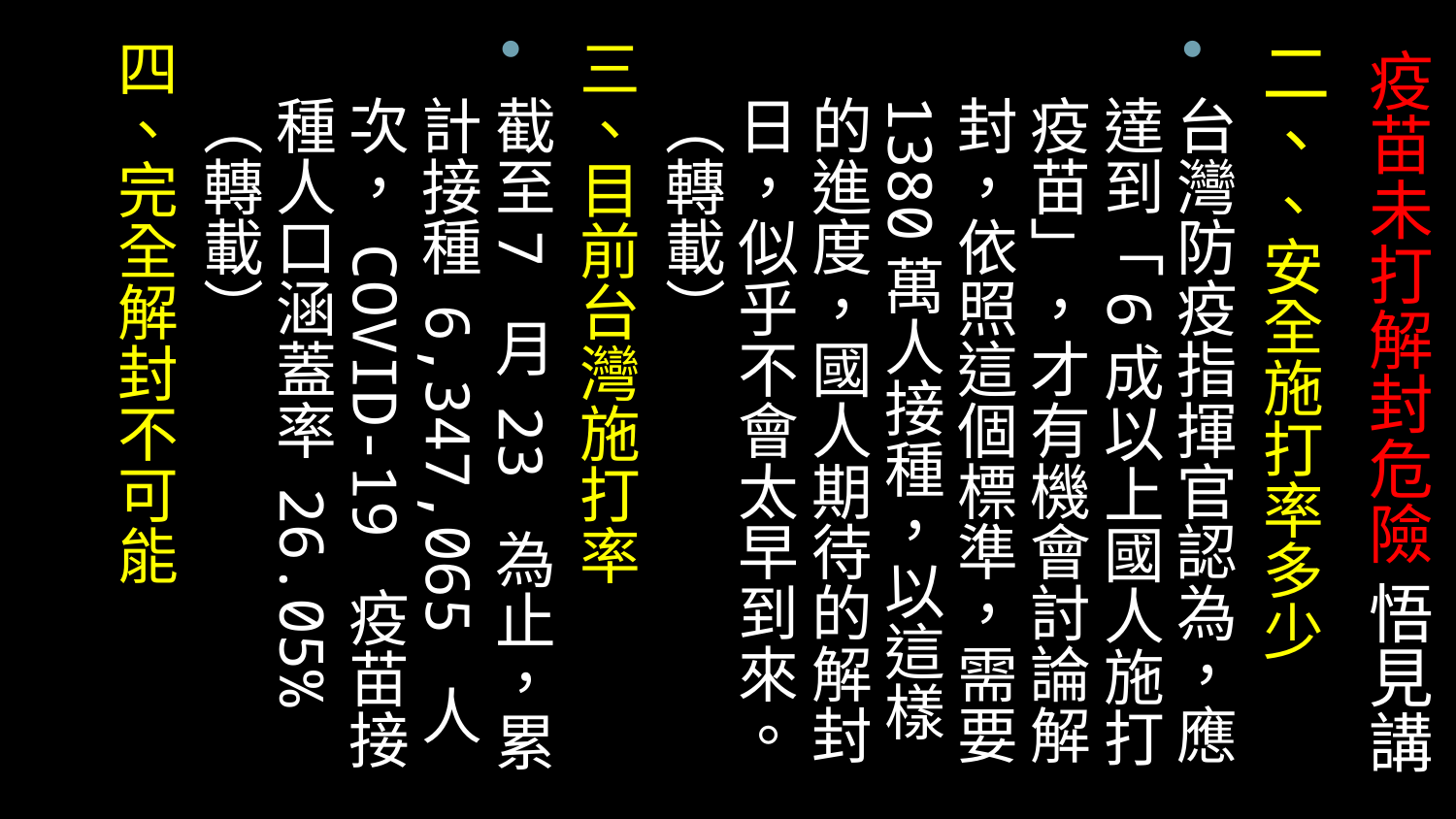

二、、安全施打率多少
台灣防疫指揮官認為，應達到「6成以上國人施打疫苗」，才有機會討論解封，依照這個標準，需要1380萬人接種，以這樣的進度，國人期待的解封日，似乎不會太早到來。（轉載）
三、目前台灣施打率
截至7 月 23 為止，累計接種 6,347,065 人次， COVID-19 疫苗接種人口涵蓋率 26.05%（轉載）
四、完全解封不可能

# 疫苗未打解封危險 悟見講